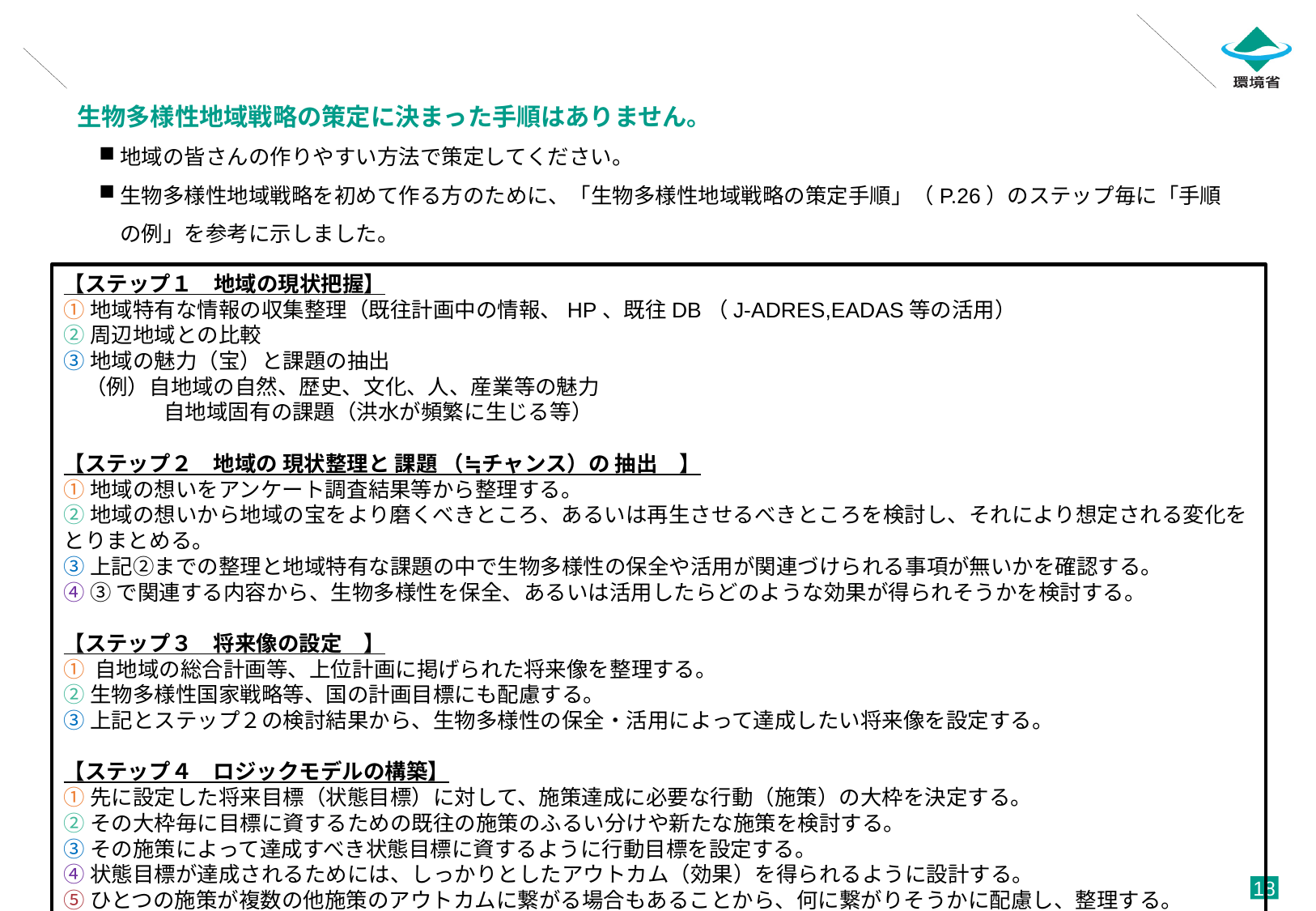

【参考】地域戦略のステップ別策定手順の例
生物多様性地域戦略の策定に決まった手順はありません。
地域の皆さんの作りやすい方法で策定してください。
生物多様性地域戦略を初めて作る方のために、「生物多様性地域戦略の策定手順」（P.26）のステップ毎に「手順の例」を参考に示しました。

【ステップ１　地域の現状把握】
①地域特有な情報の収集整理（既往計画中の情報、HP、既往DB（J-ADRES,EADAS等の活用）
②周辺地域との比較
③地域の魅力（宝）と課題の抽出
　（例）自地域の自然、歴史、文化、人、産業等の魅力
　　　　   自地域固有の課題（洪水が頻繁に生じる等）

【ステップ２　地域の 現状整理と 課題 （≒チャンス）の 抽出　】
①地域の想いをアンケート調査結果等から整理する。
②地域の想いから地域の宝をより磨くべきところ、あるいは再生させるべきところを検討し、それにより想定される変化をとりまとめる。
③上記②までの整理と地域特有な課題の中で生物多様性の保全や活用が関連づけられる事項が無いかを確認する。
④ ③で関連する内容から、生物多様性を保全、あるいは活用したらどのような効果が得られそうかを検討する。

【ステップ３　将来像の設定　】
① 自地域の総合計画等、上位計画に掲げられた将来像を整理する。
②生物多様性国家戦略等、国の計画目標にも配慮する。
③上記とステップ２の検討結果から、生物多様性の保全・活用によって達成したい将来像を設定する。

【ステップ４　ロジックモデルの構築】
①先に設定した将来目標（状態目標）に対して、施策達成に必要な行動（施策）の大枠を決定する。
②その大枠毎に目標に資するための既往の施策のふるい分けや新たな施策を検討する。
③その施策によって達成すべき状態目標に資するように行動目標を設定する。
④状態目標が達成されるためには、しっかりとしたアウトカム（効果）を得られるように設計する。
⑤ひとつの施策が複数の他施策のアウトカムに繋がる場合もあることから、何に繋がりそうかに配慮し、整理する。